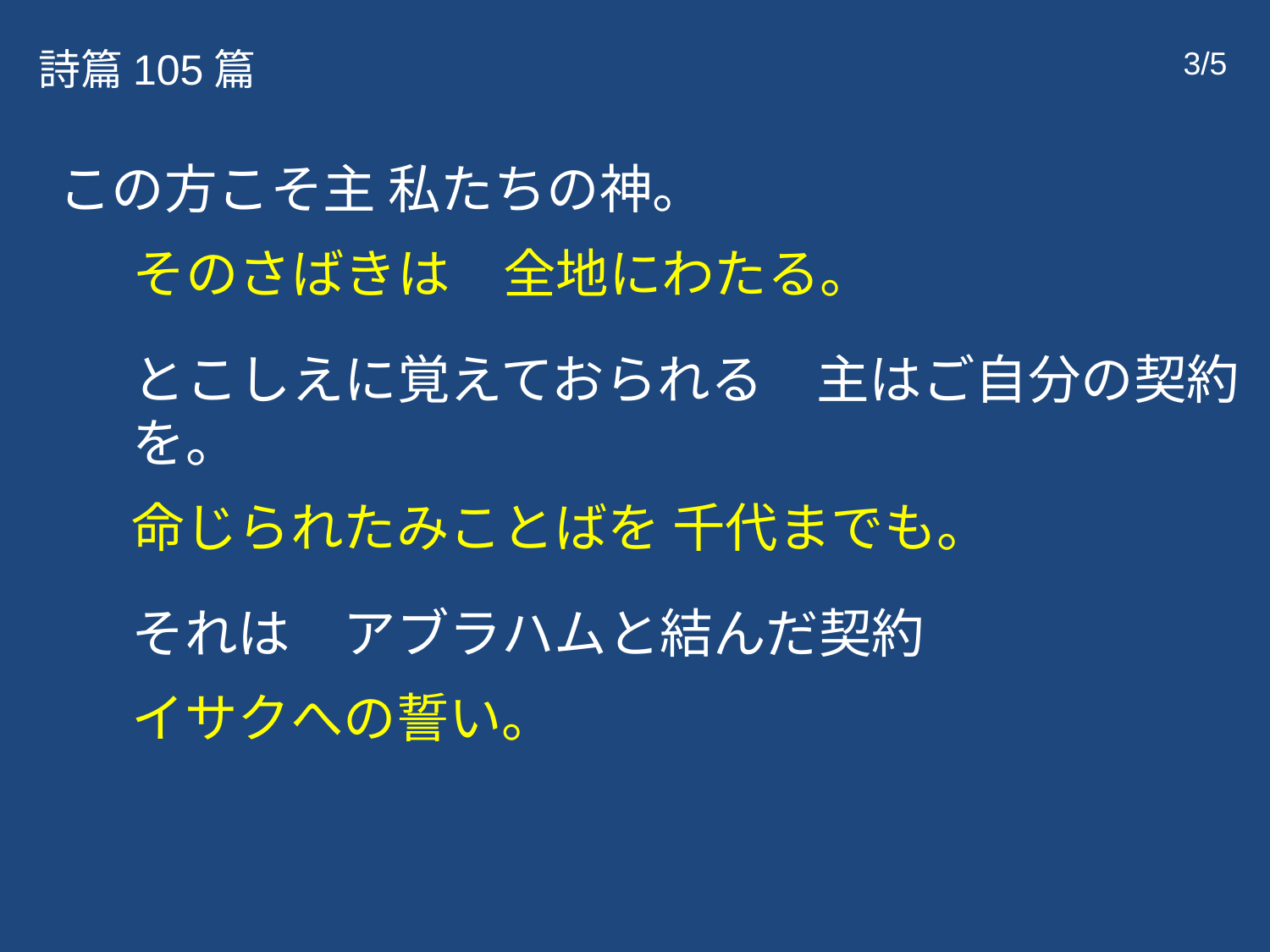

詩篇105篇
3/5
この方こそ主 私たちの神。
そのさばきは　全地にわたる。
とこしえに覚えておられる　主はご自分の契約を。
命じられたみことばを 千代までも。
それは　アブラハムと結んだ契約
イサクへの誓い。